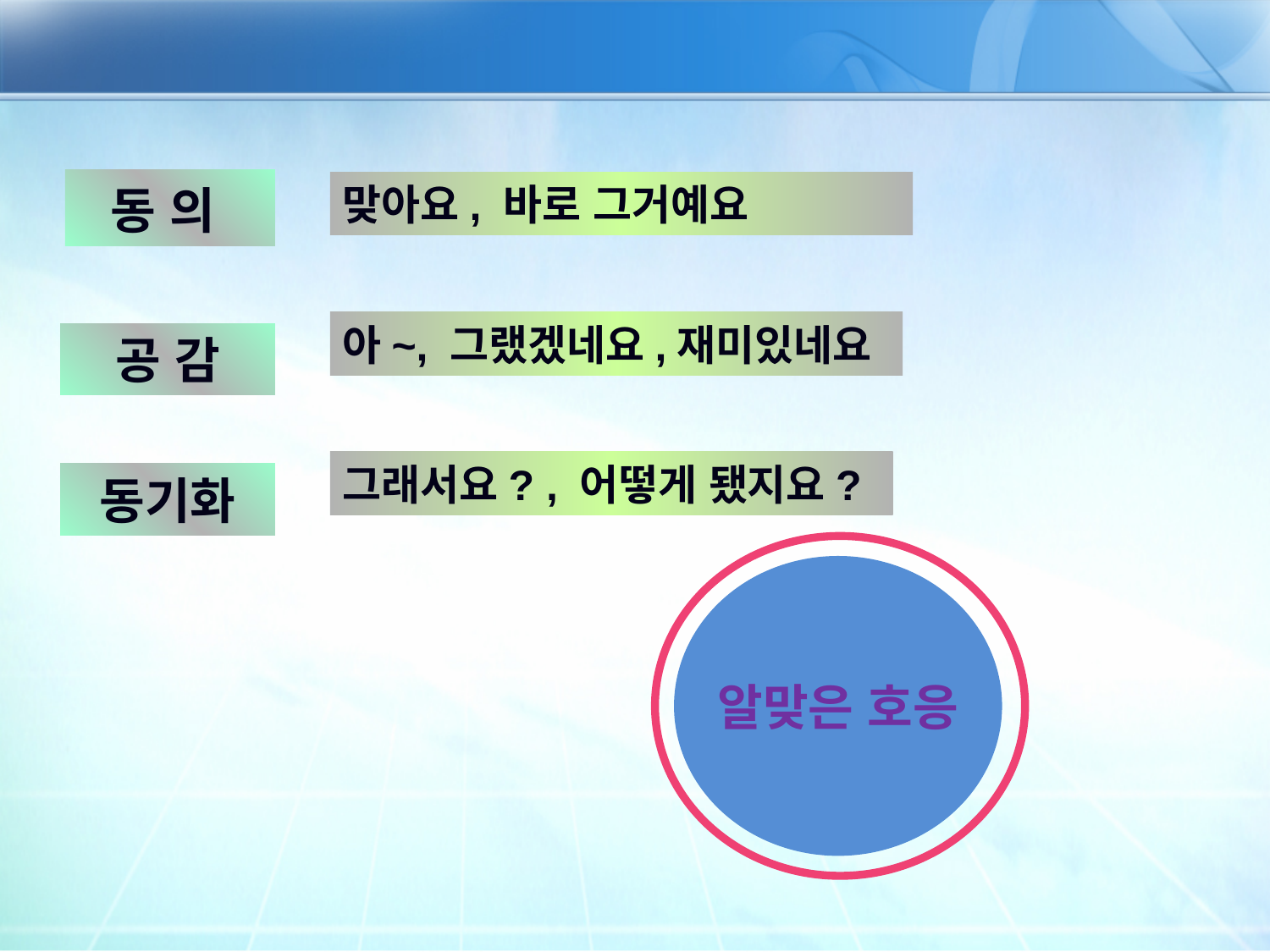

동 의
맞아요, 바로 그거예요
아~, 그랬겠네요,재미있네요
공 감
그래서요? , 어떻게 됐지요?
동기화

알맞은 호응